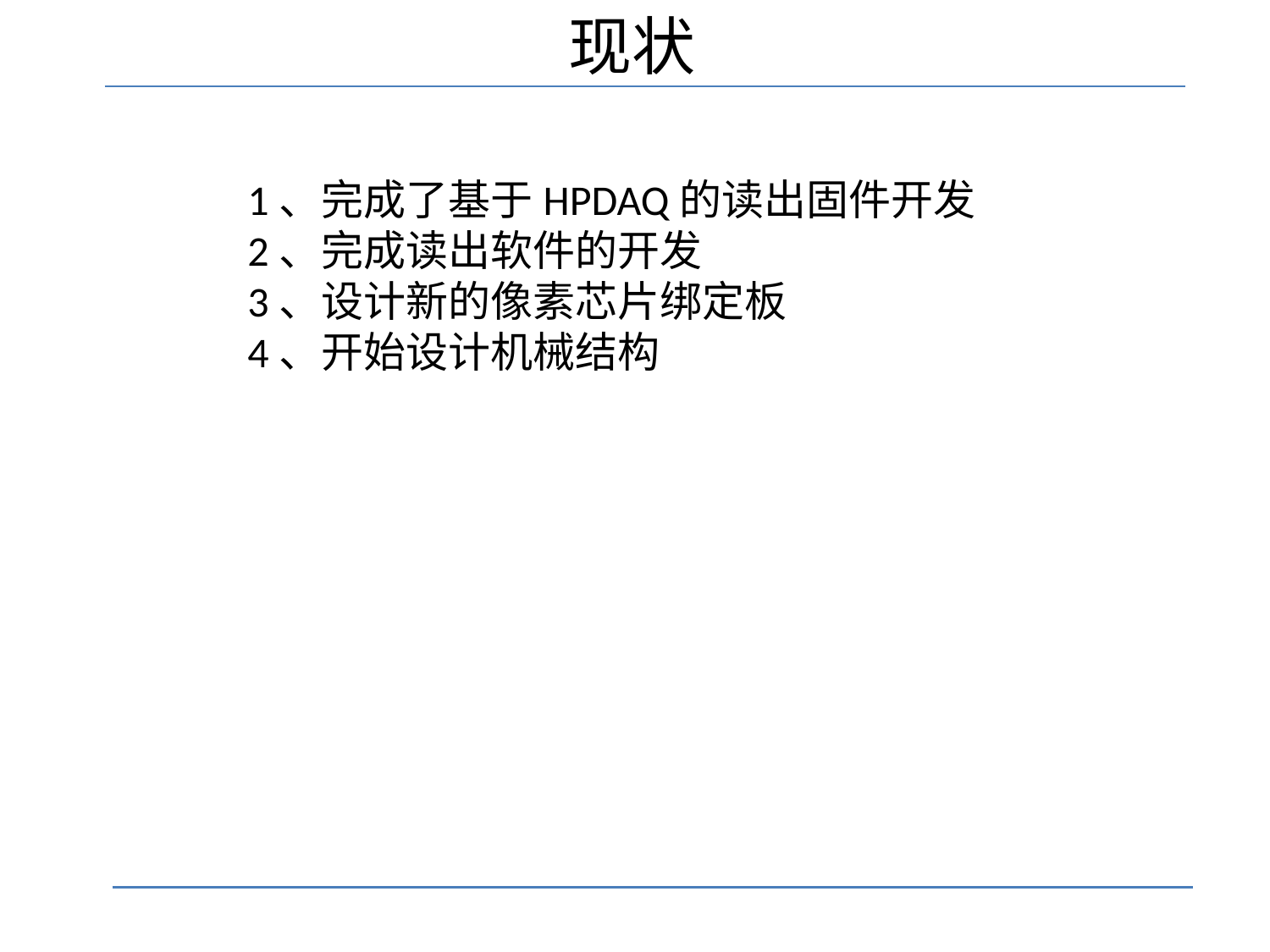

现状
1、完成了基于HPDAQ的读出固件开发
2、完成读出软件的开发
3、设计新的像素芯片绑定板
4、开始设计机械结构